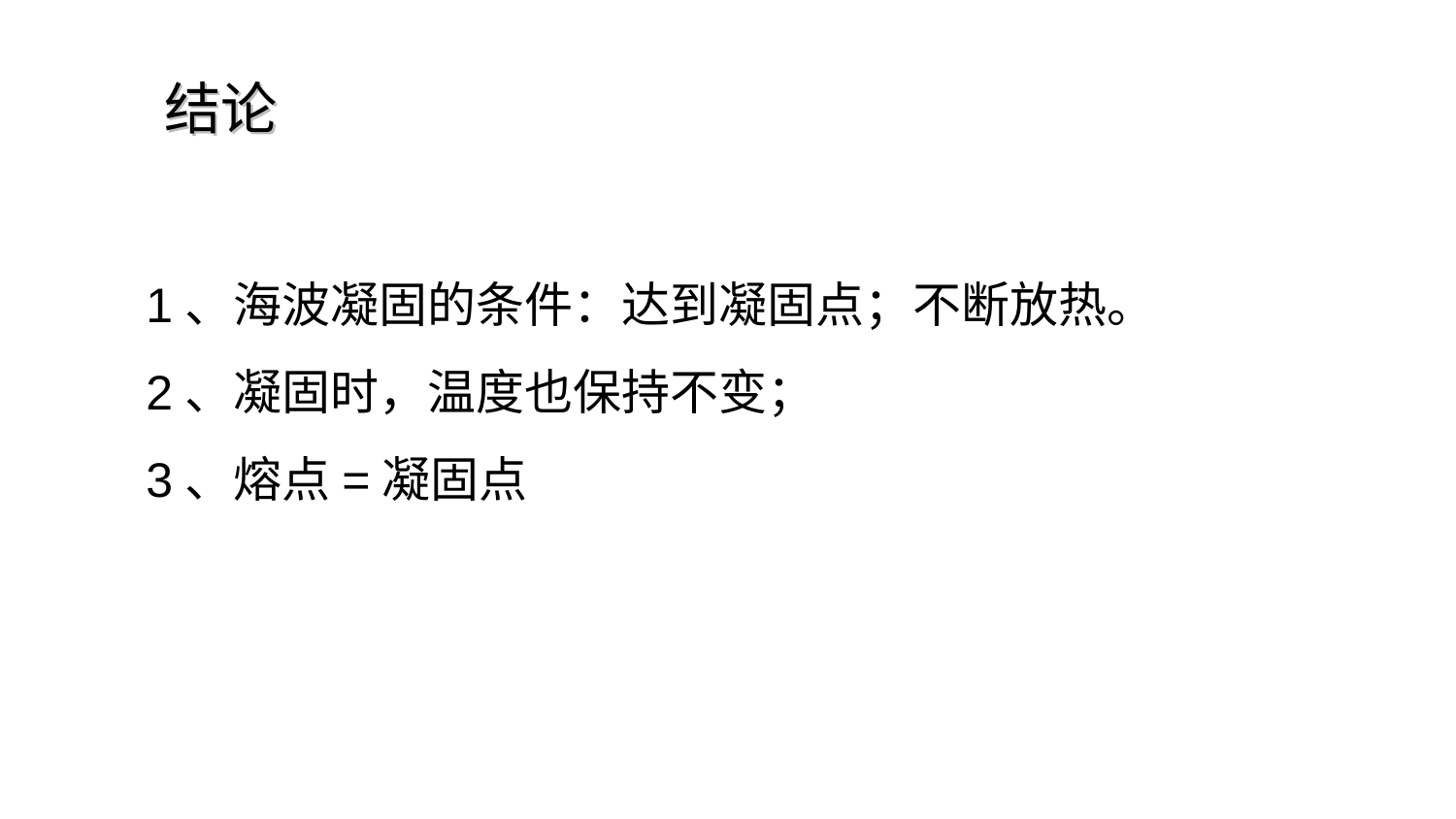

结论
1、海波凝固的条件：达到凝固点；不断放热。
2、凝固时，温度也保持不变；
3、熔点=凝固点